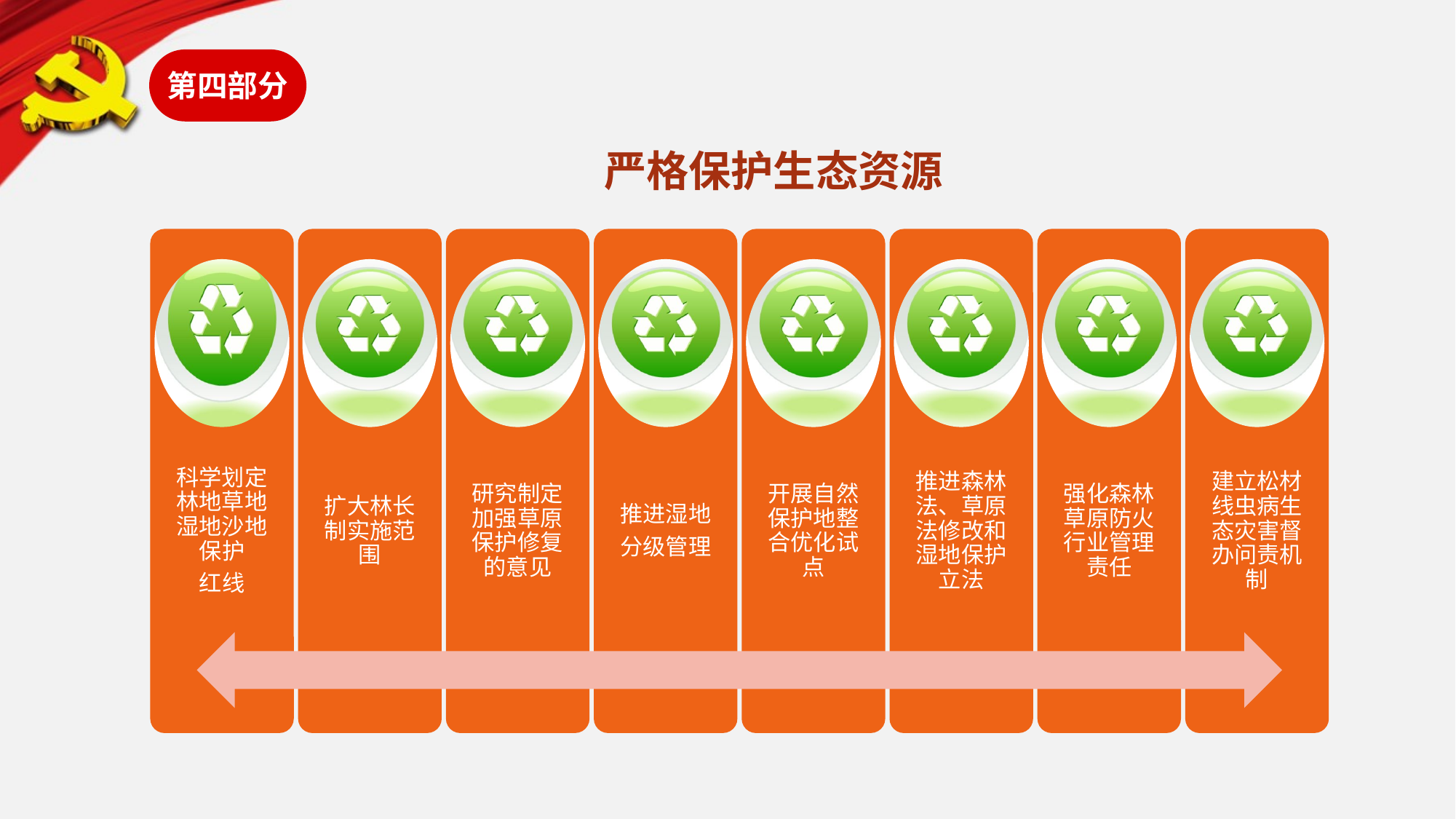

第四部分
严格保护生态资源
科学划定林地草地湿地沙地保护
红线
扩大林长制实施范围
研究制定加强草原保护修复的意见
推进湿地
分级管理
开展自然保护地整合优化试点
推进森林法、草原法修改和湿地保护立法
强化森林草原防火行业管理责任
建立松材线虫病生态灾害督办问责机制